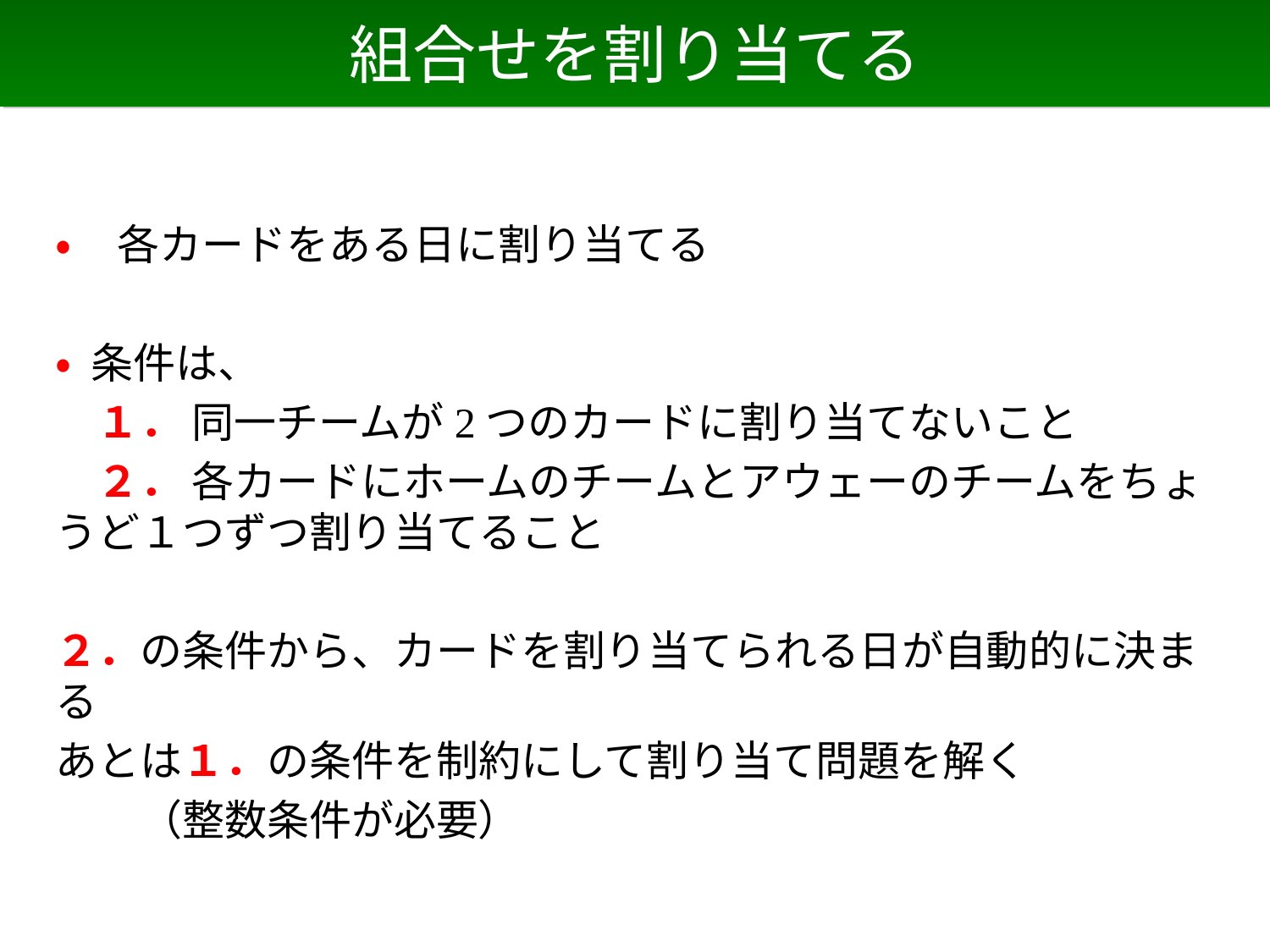

# 組合せを割り当てる
• 各カードをある日に割り当てる

• 条件は、
　１． 同一チームが2つのカードに割り当てないこと
　２． 各カードにホームのチームとアウェーのチームをちょうど１つずつ割り当てること

２．の条件から、カードを割り当てられる日が自動的に決まる
あとは１．の条件を制約にして割り当て問題を解く
　　（整数条件が必要）